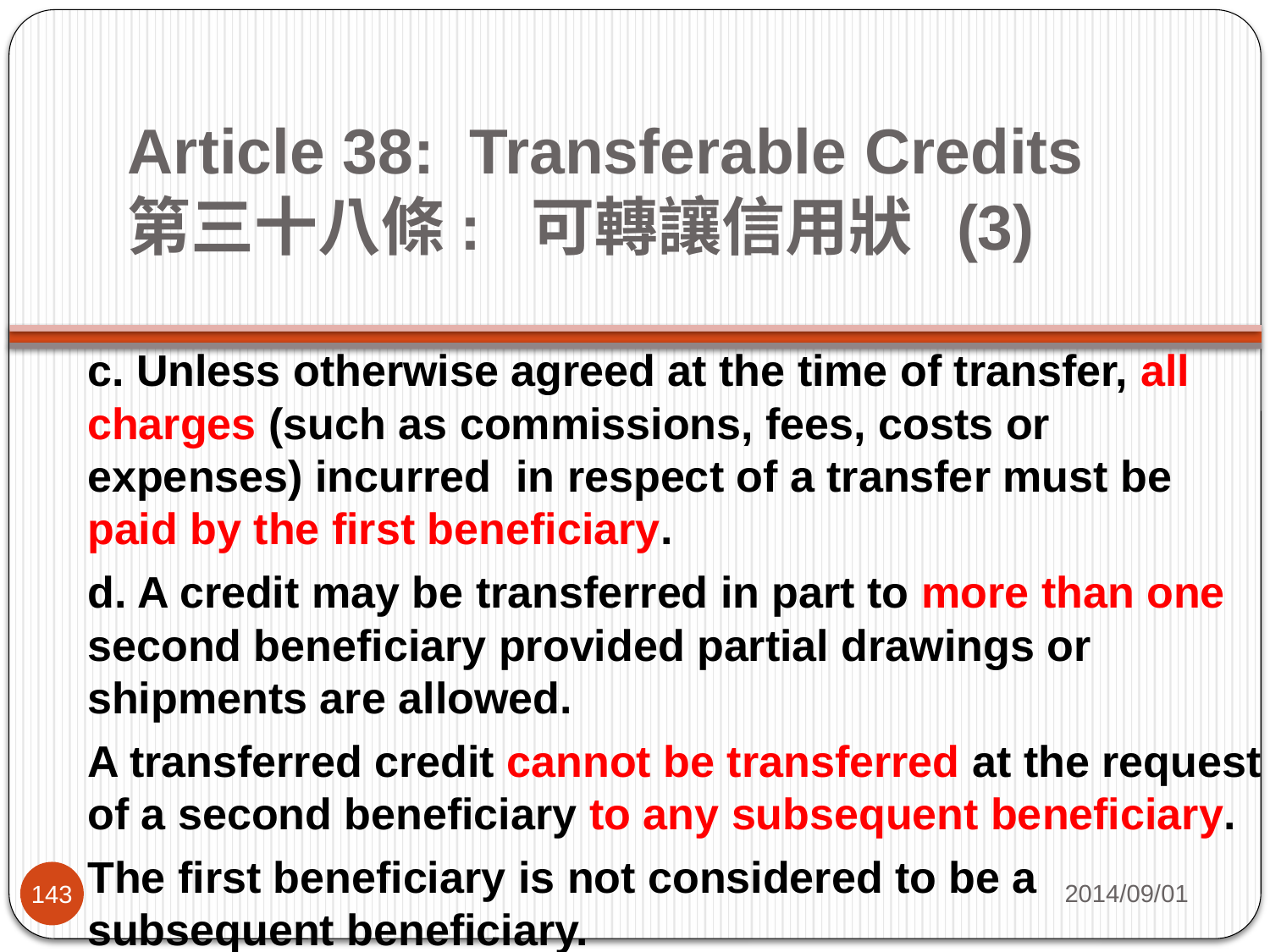

# Article 38:  Transferable Credits   第三十八條:  可轉讓信用狀  (3)
c. Unless otherwise agreed at the time of transfer, all charges (such as commissions, fees, costs or expenses) incurred  in respect of a transfer must be paid by the first beneficiary.
d. A credit may be transferred in part to more than one second beneficiary provided partial drawings or shipments are allowed.
A transferred credit cannot be transferred at the request of a second beneficiary to any subsequent beneficiary.
The first beneficiary is not considered to be a subsequent beneficiary.
2014/09/01
143